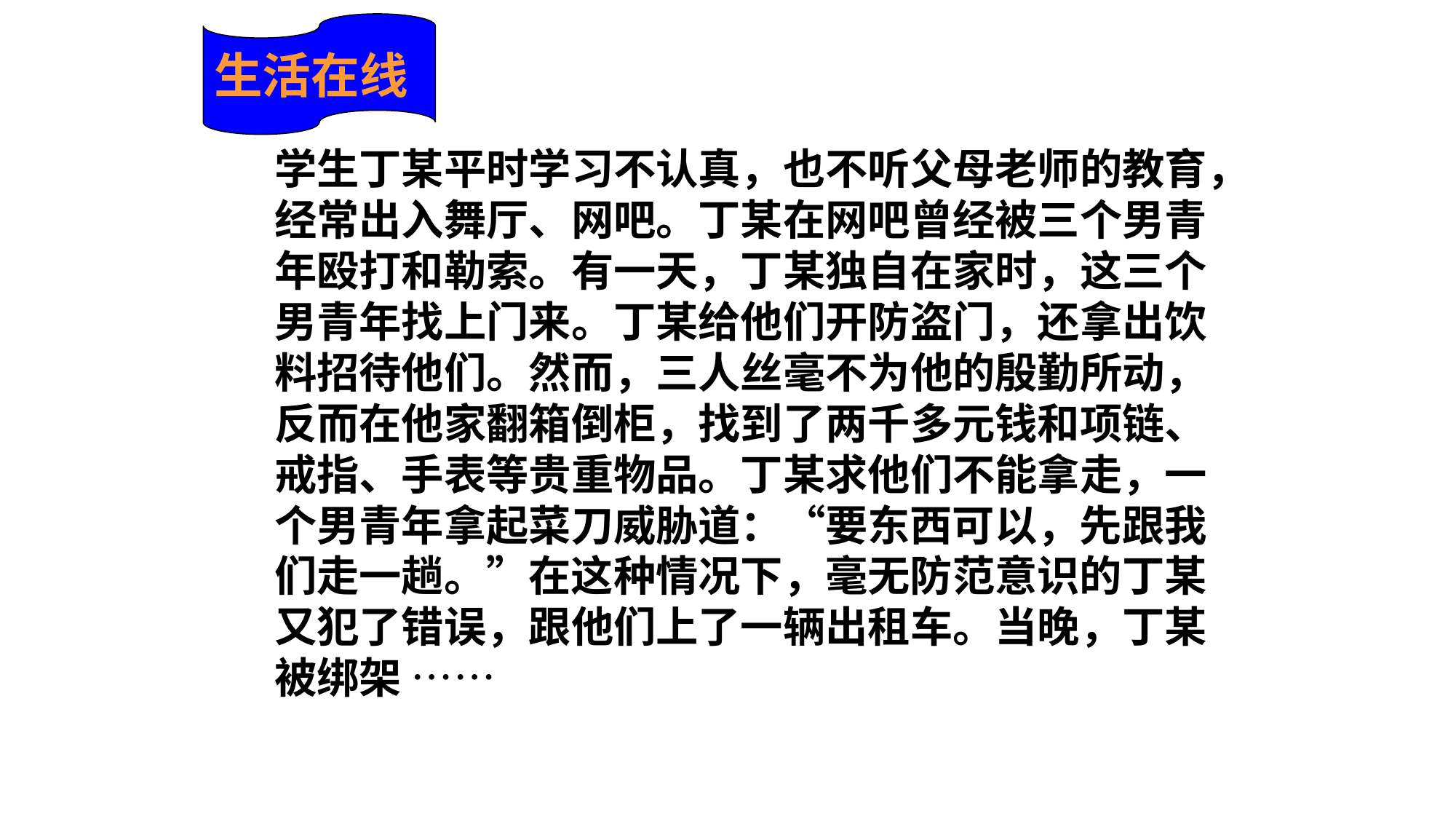

生活在线
学生丁某平时学习不认真，也不听父母老师的教育，经常出入舞厅、网吧。丁某在网吧曾经被三个男青年殴打和勒索。有一天，丁某独自在家时，这三个男青年找上门来。丁某给他们开防盗门，还拿出饮料招待他们。然而，三人丝毫不为他的殷勤所动，反而在他家翻箱倒柜，找到了两千多元钱和项链、戒指、手表等贵重物品。丁某求他们不能拿走，一个男青年拿起菜刀威胁道：“要东西可以，先跟我们走一趟。”在这种情况下，毫无防范意识的丁某又犯了错误，跟他们上了一辆出租车。当晚，丁某被绑架 ……